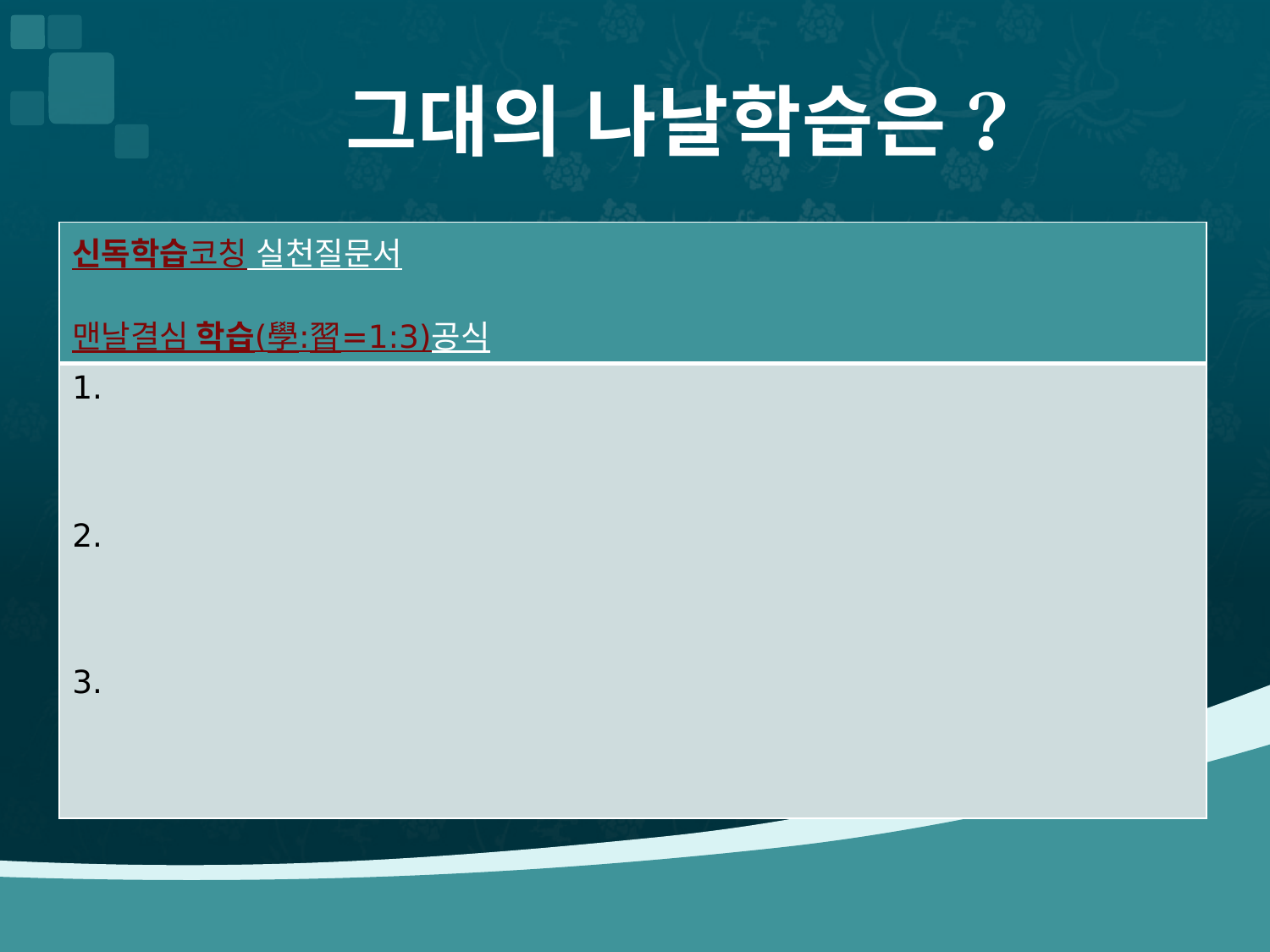

# 그대의 나날학습은?
| 신독학습코칭 실천질문서 맨날결심 학습(學:習=1:3)공식 |
| --- |
| 1. 2. 3. |